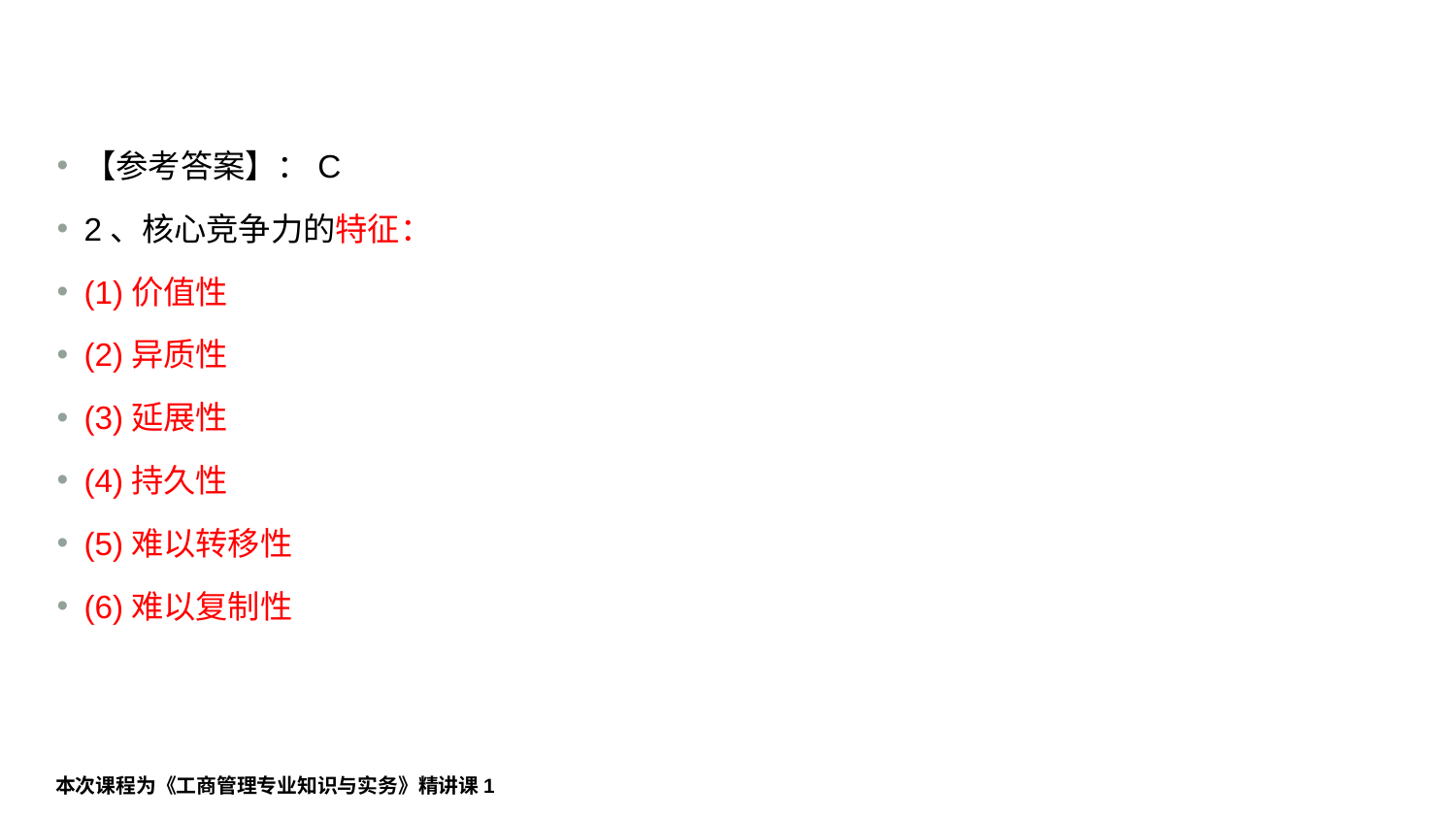

#

【参考答案】：C
2、核心竞争力的特征：
(1)价值性
(2)异质性
(3)延展性
(4)持久性
(5)难以转移性
(6)难以复制性